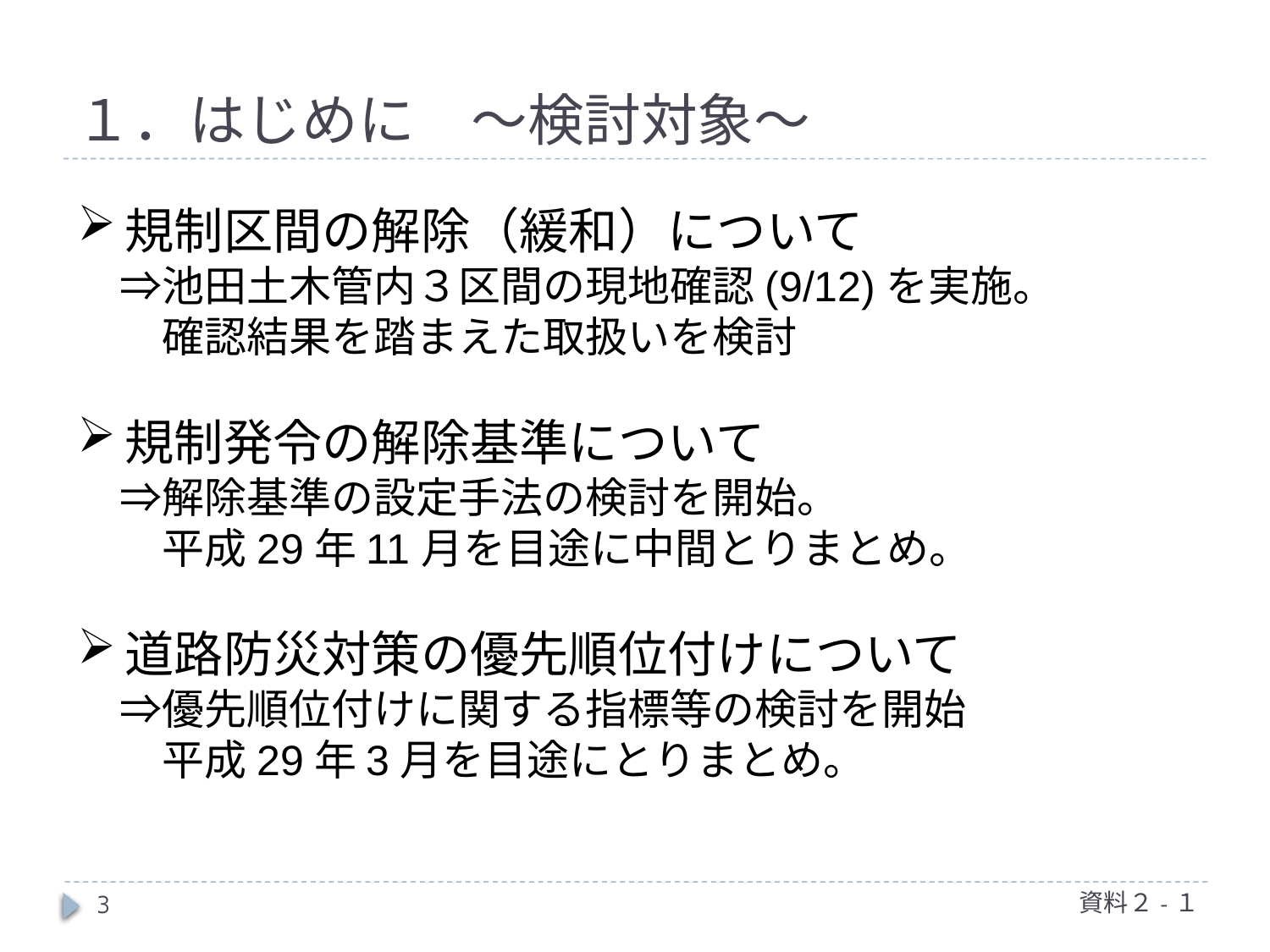

# １．はじめに　～検討対象～
規制区間の解除（緩和）について
　⇒池田土木管内３区間の現地確認(9/12)を実施。
　　確認結果を踏まえた取扱いを検討

規制発令の解除基準について
　⇒解除基準の設定手法の検討を開始。
　　平成29年11月を目途に中間とりまとめ。

道路防災対策の優先順位付けについて
　⇒優先順位付けに関する指標等の検討を開始
　　平成29年3月を目途にとりまとめ。
資料２-１
3